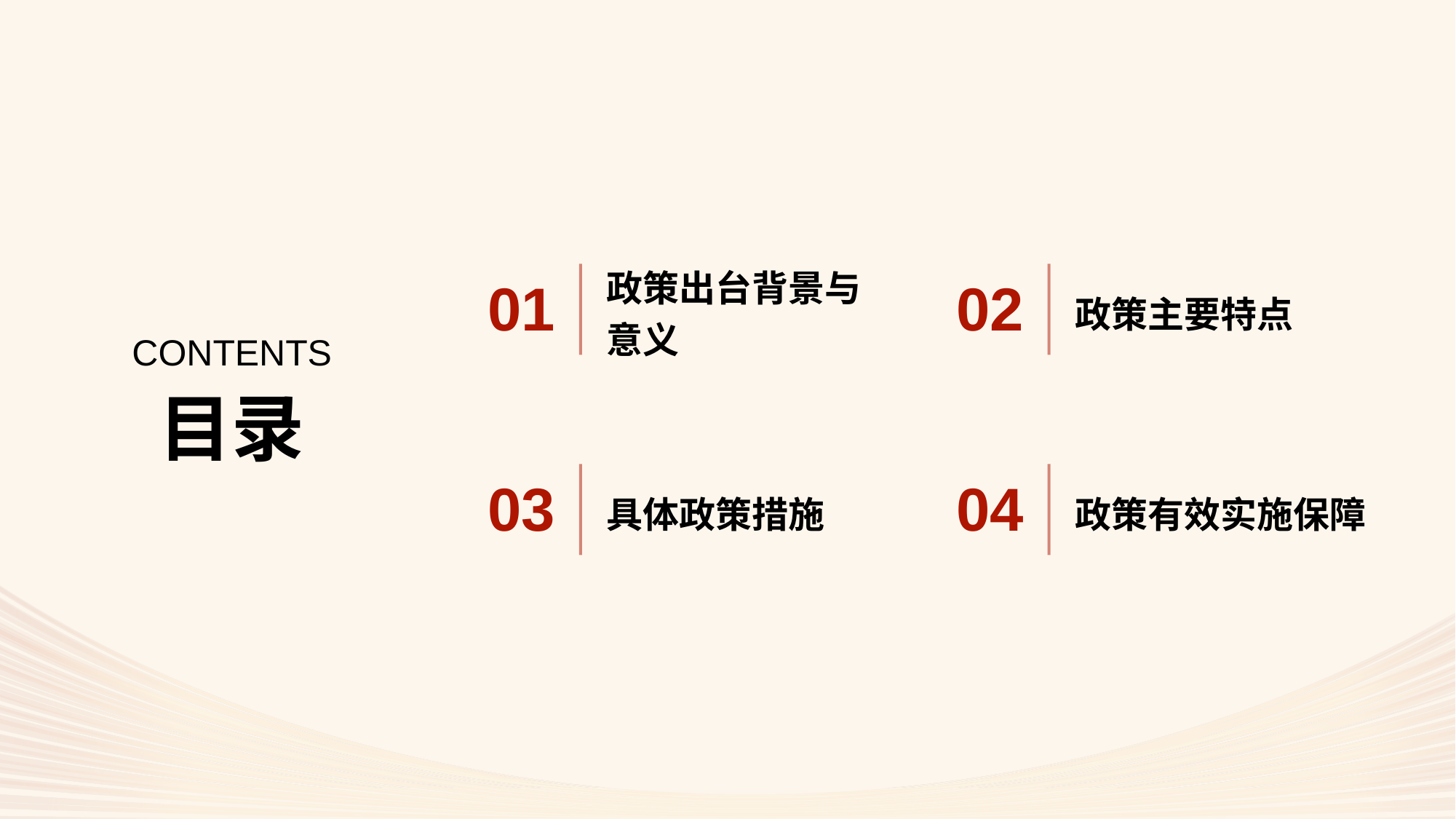

政策出台背景与意义
政策主要特点

01
02
CONTENTS
目录
具体政策措施
政策有效实施保障

03
04